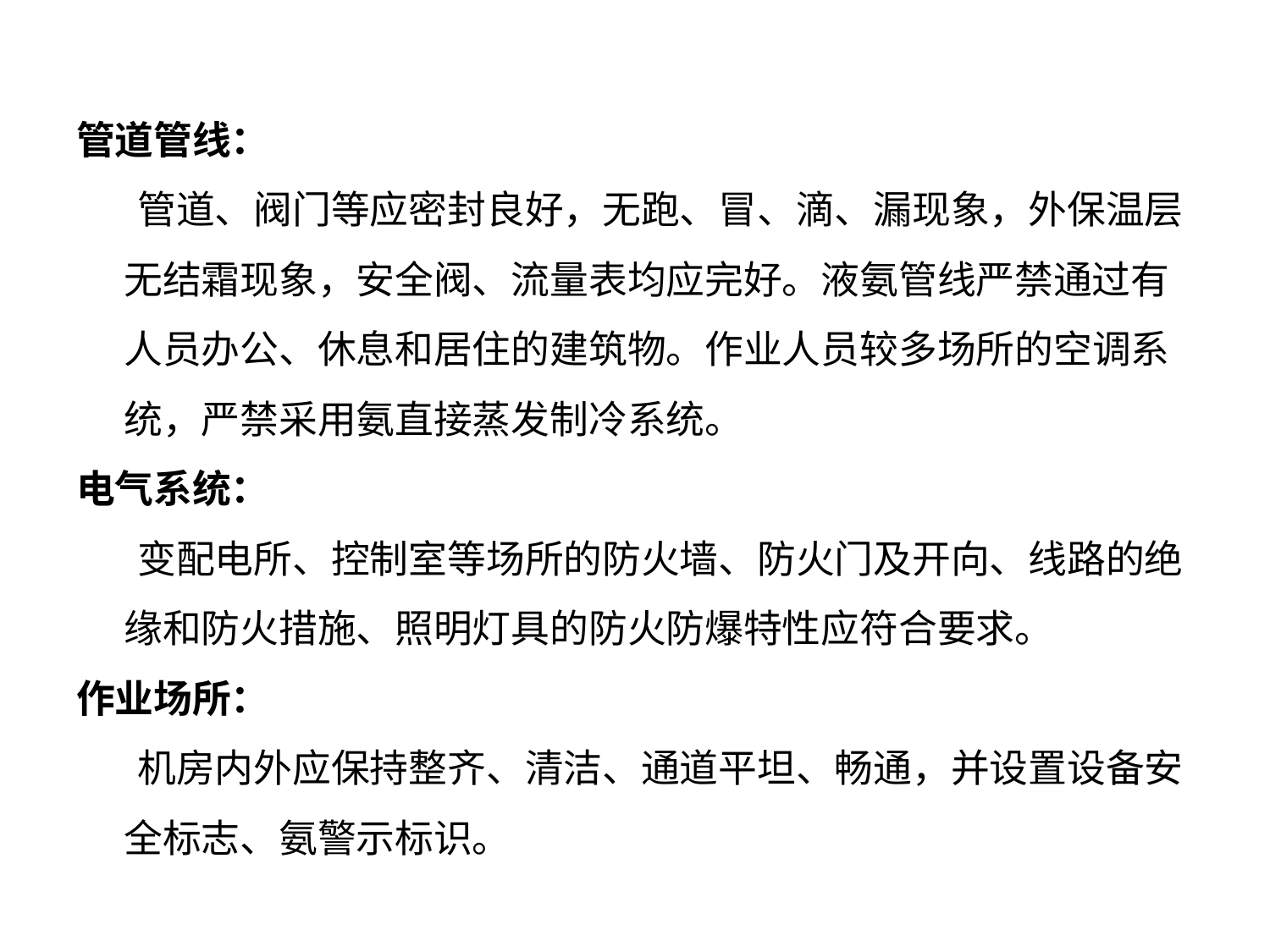

管道管线：
      管道、阀门等应密封良好，无跑、冒、滴、漏现象，外保温层无结霜现象，安全阀、流量表均应完好。液氨管线严禁通过有人员办公、休息和居住的建筑物。作业人员较多场所的空调系统，严禁采用氨直接蒸发制冷系统。
电气系统：
      变配电所、控制室等场所的防火墙、防火门及开向、线路的绝缘和防火措施、照明灯具的防火防爆特性应符合要求。
作业场所：
      机房内外应保持整齐、清洁、通道平坦、畅通，并设置设备安全标志、氨警示标识。
107